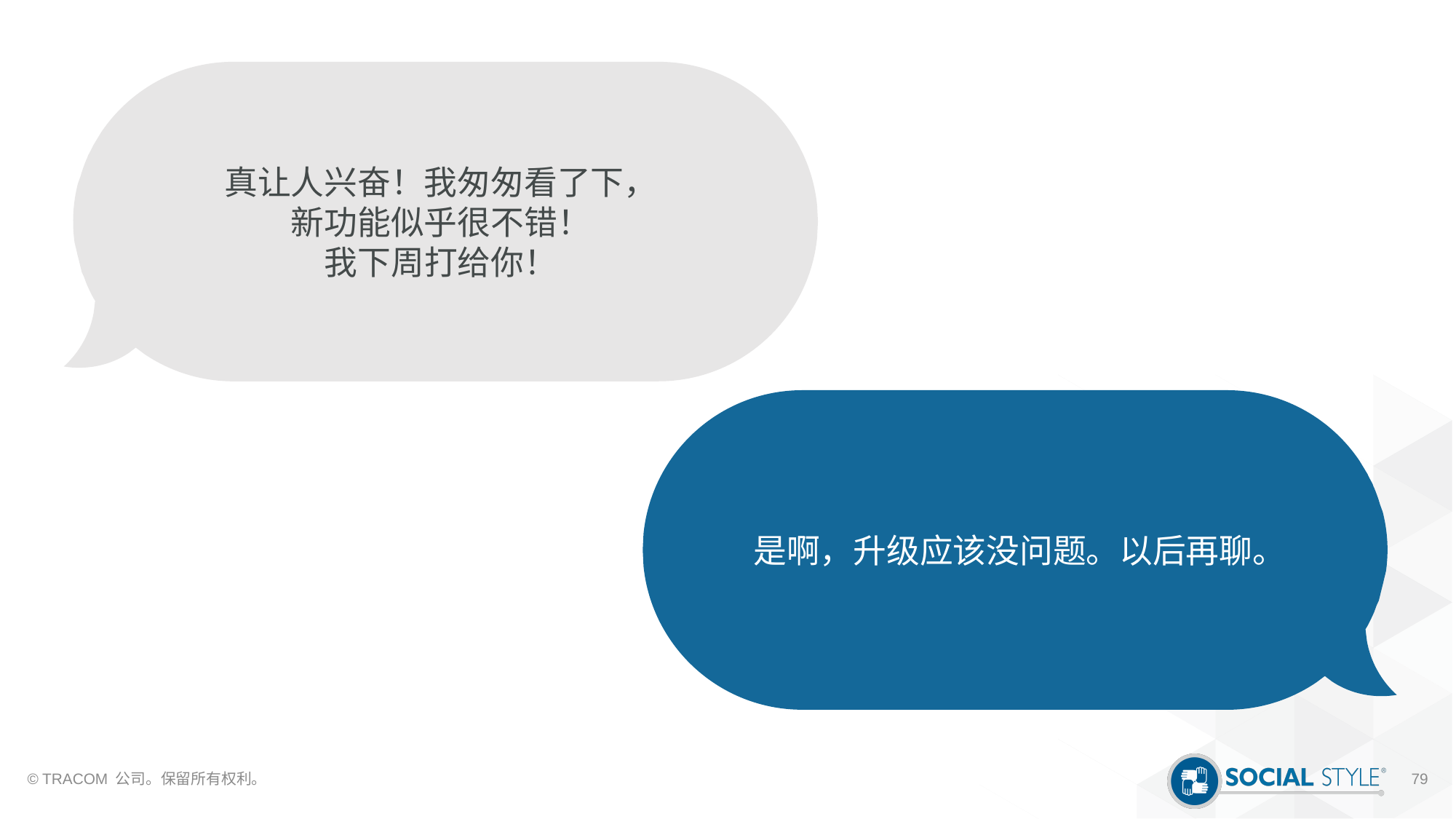

真让人兴奋！我匆匆看了下，
新功能似乎很不错！
我下周打给你！
是啊，升级应该没问题。以后再聊。
© TRACOM 公司。保留所有权利。
79